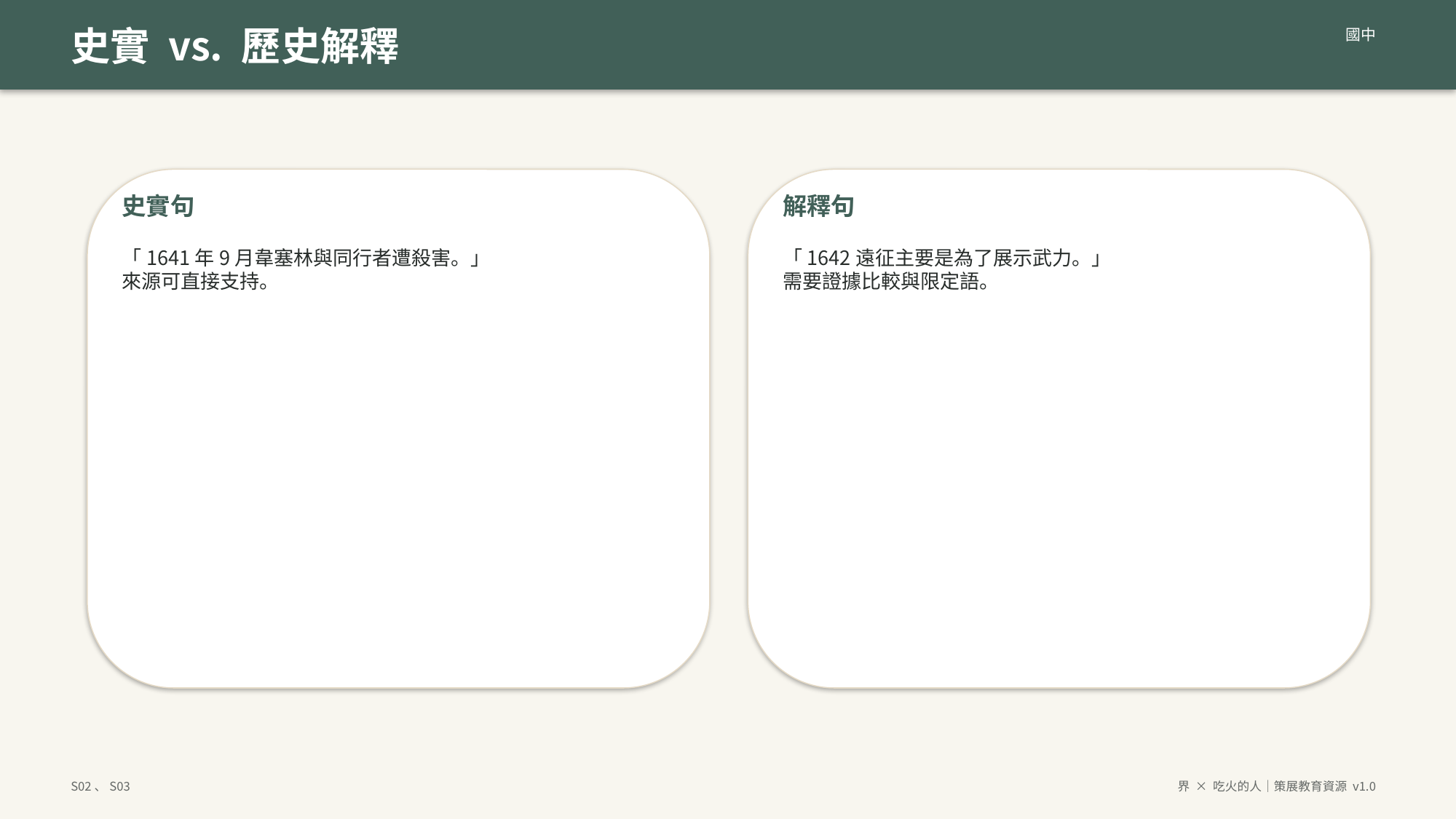

史實 vs. 歷史解釋
國中

史實句
解釋句
「1641年9月韋塞林與同行者遭殺害。」
來源可直接支持。
「1642遠征主要是為了展示武力。」
需要證據比較與限定語。
S02、S03
界 × 吃火的人｜策展教育資源 v1.0